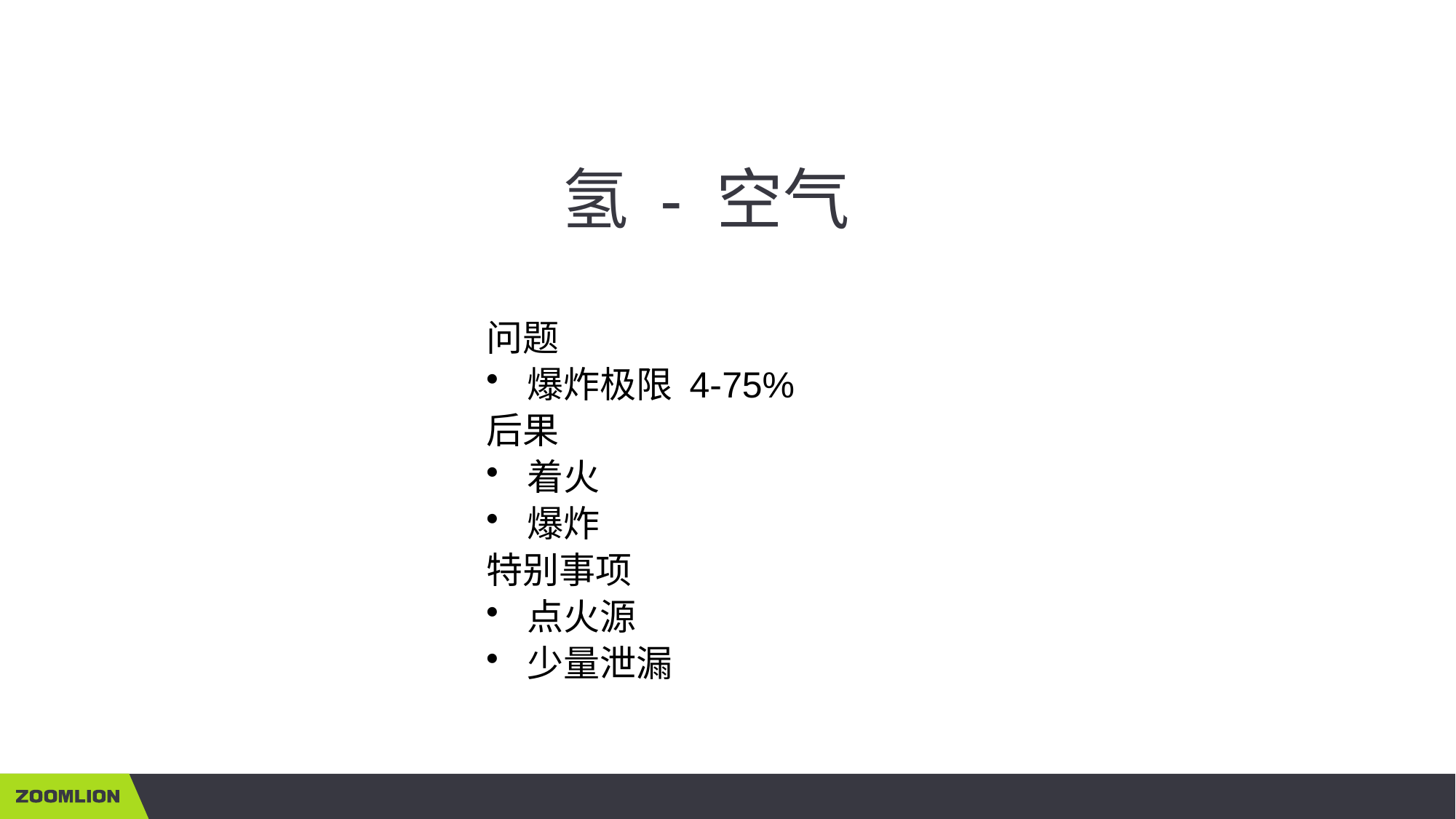

氢 - 空气

问题
爆炸极限 4-75%
后果
着火
爆炸
特别事项
点火源
少量泄漏